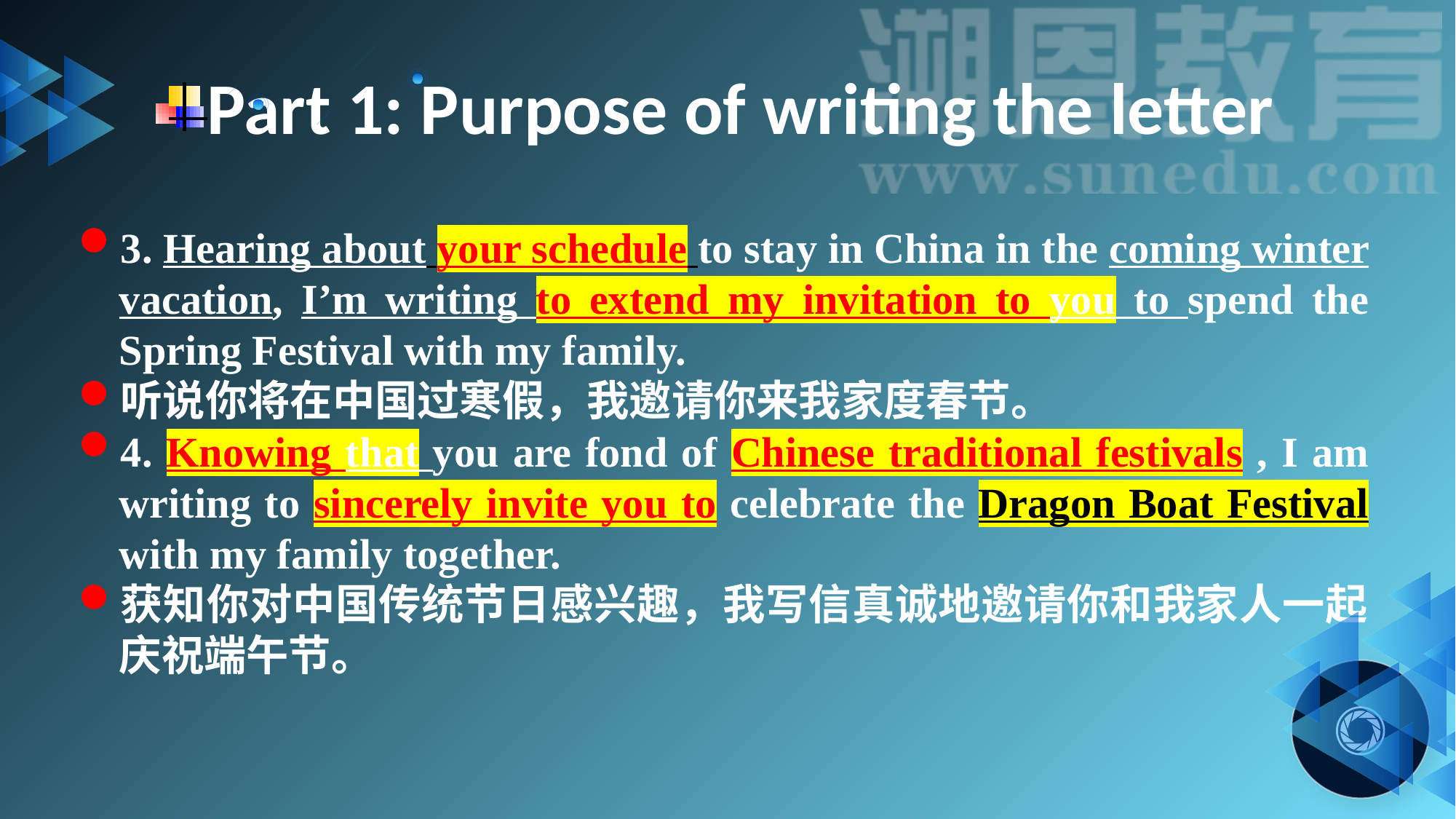

Part 1: Purpose of writing the letter

3. Hearing about your schedule to stay in China in the coming winter vacation, I’m writing to extend my invitation to you to spend the Spring Festival with my family.
听说你将在中国过寒假，我邀请你来我家度春节。
4. Knowing that you are fond of Chinese traditional festivals , I am writing to sincerely invite you to celebrate the Dragon Boat Festival with my family together.
获知你对中国传统节日感兴趣，我写信真诚地邀请你和我家人一起庆祝端午节。